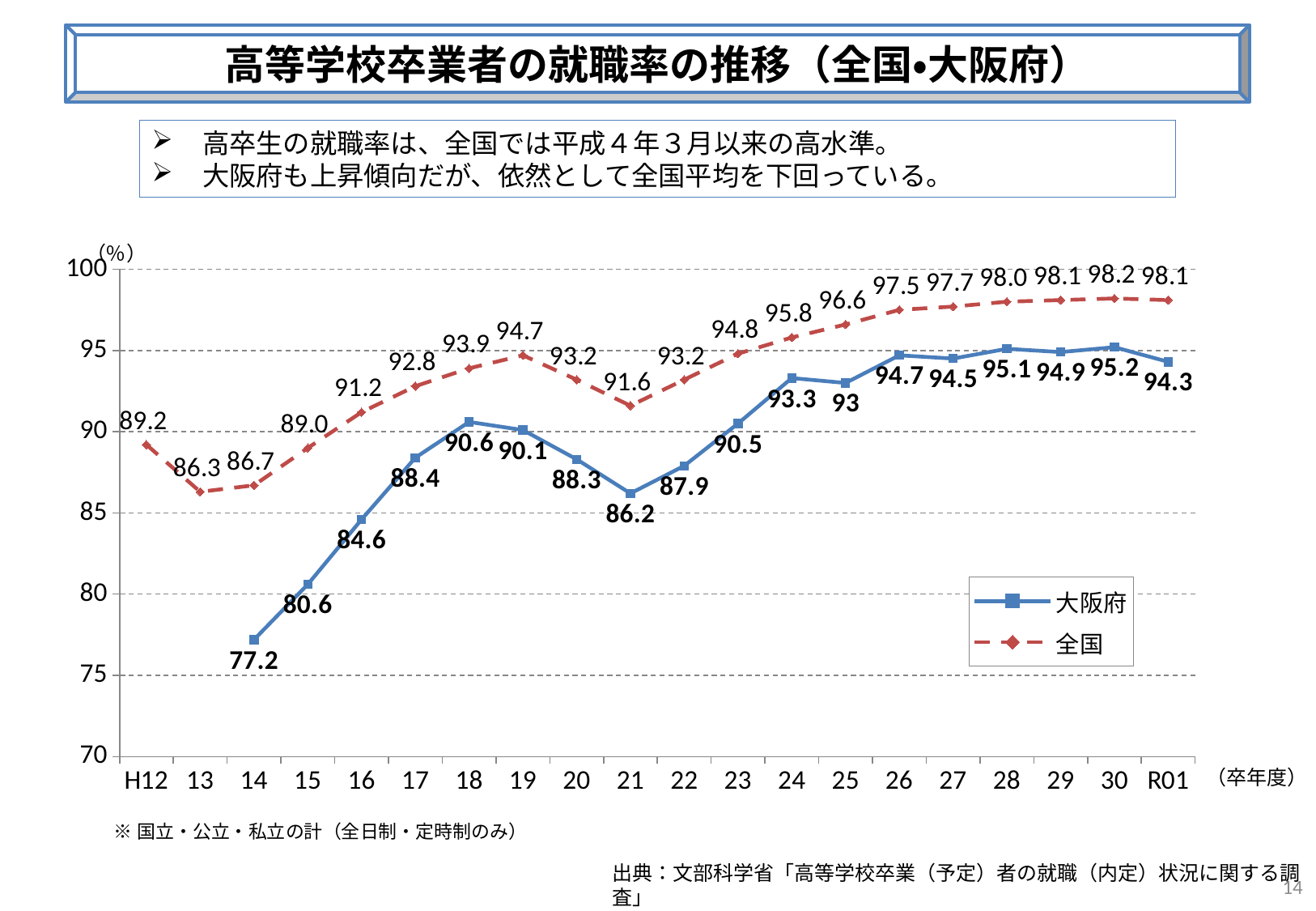

高等学校卒業者の就職率の推移（全国・大阪府）
　高卒生の就職率は、全国では平成４年３月以来の高水準。
　大阪府も上昇傾向だが、依然として全国平均を下回っている。
（％）

### Chart

| Category | 大阪府 | 全国 |
|---|---|---|
| H12 | None | 89.2 |
| 13 | None | 86.3 |
| 14 | 77.2 | 86.7 |
| 15 | 80.6 | 89.0 |
| 16 | 84.6 | 91.2 |
| 17 | 88.4 | 92.8 |
| 18 | 90.6 | 93.9 |
| 19 | 90.1 | 94.7 |
| 20 | 88.3 | 93.2 |
| 21 | 86.2 | 91.6 |
| 22 | 87.9 | 93.2 |
| 23 | 90.5 | 94.8 |
| 24 | 93.3 | 95.8 |
| 25 | 93.0 | 96.6 |
| 26 | 94.7 | 97.5 |
| 27 | 94.5 | 97.7 |
| 28 | 95.1 | 98.0 |
| 29 | 94.9 | 98.1 |
| 30 | 95.2 | 98.2 |
| R01 | 94.3 | 98.1 |
（卒年度）
※国立・公立・私立の計（全日制・定時制のみ）
出典：文部科学省「高等学校卒業（予定）者の就職（内定）状況に関する調査」
14